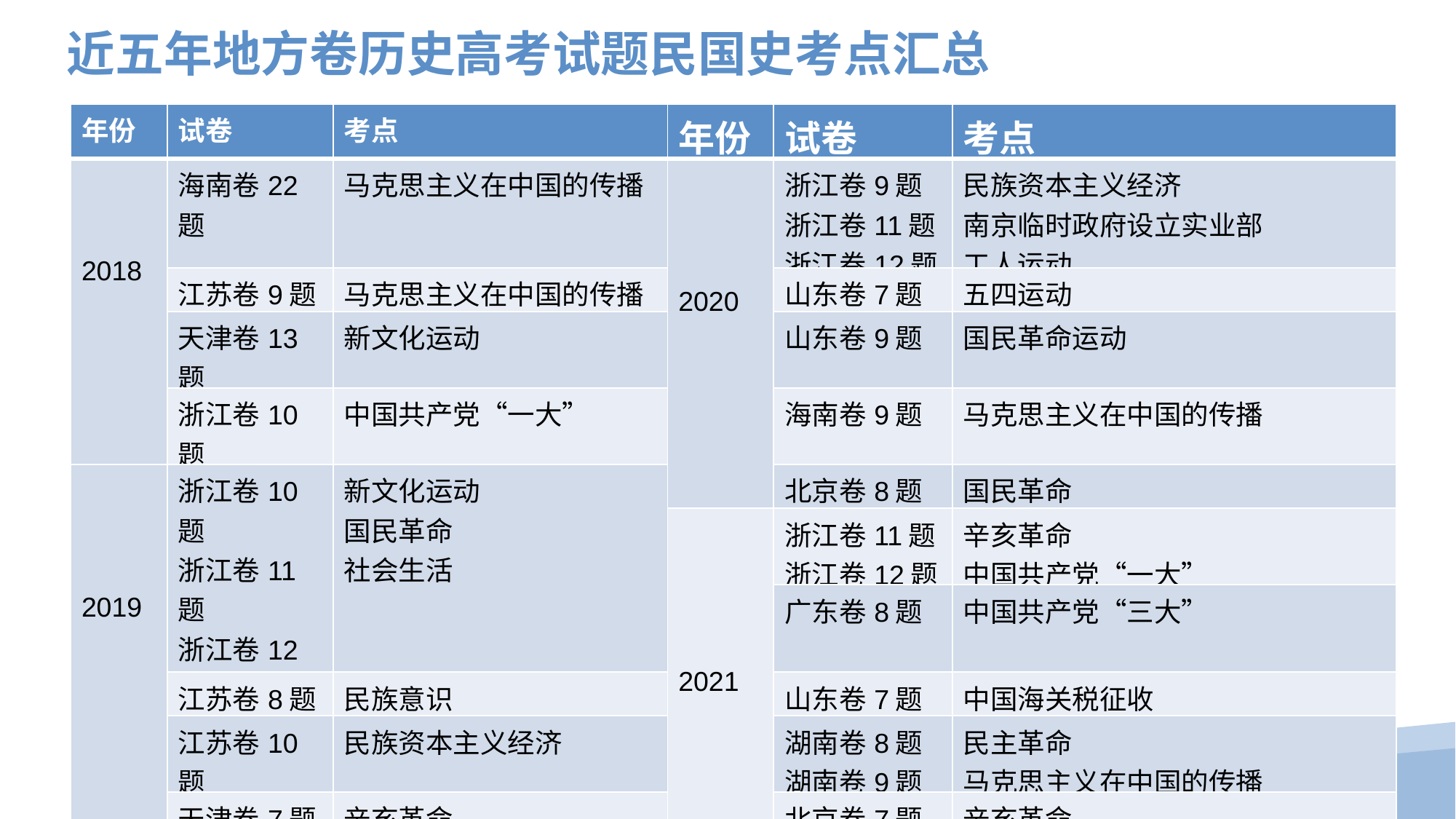

近五年地方卷历史高考试题民国史考点汇总
| 年份 | 试卷 | 考点 | 年份 | 试卷 | 考点 |
| --- | --- | --- | --- | --- | --- |
| 2018 | 海南卷22题 | 马克思主义在中国的传播 | 2020 | 浙江卷9题 浙江卷11题 浙江卷12题 | 民族资本主义经济 南京临时政府设立实业部 工人运动 |
|  | 江苏卷9题 | 马克思主义在中国的传播 |  | 山东卷7题 | 五四运动 |
|  | 天津卷13题 | 新文化运动 |  | 山东卷9题 | 国民革命运动 |
|  | 浙江卷10题 | 中国共产党“一大” |  | 海南卷9题 | 马克思主义在中国的传播 |
| 2019 | 浙江卷10题 浙江卷11题 浙江卷12题 | 新文化运动 国民革命 社会生活 |  | 北京卷8题 | 国民革命 |
|  |  |  | 2021 | 浙江卷11题 浙江卷12题 | 辛亥革命 中国共产党“一大” |
|  |  |  |  | 广东卷8题 | 中国共产党“三大” |
|  | 江苏卷8题 | 民族意识 |  | 山东卷7题 | 中国海关税征收 |
|  | 江苏卷10题 | 民族资本主义经济 |  | 湖南卷8题 湖南卷9题 | 民主革命 马克思主义在中国的传播 |
|  | 天津卷7题 | 辛亥革命 |  | 北京卷7题 北京卷8题 | 辛亥革命 中共早期革命 |
|  | 海南卷9题 | 社会生活 |  |  |  |

25